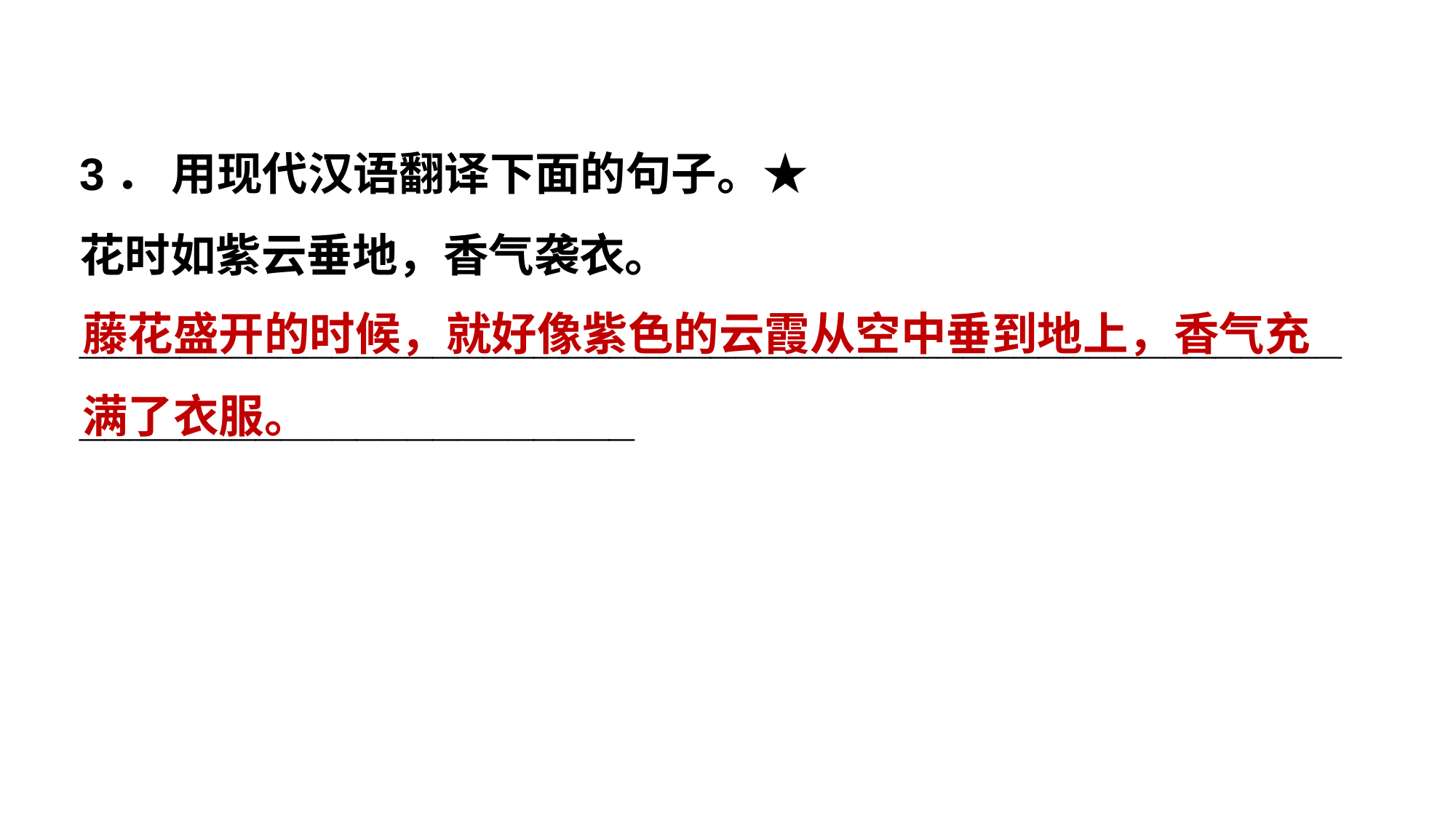

3． 用现代汉语翻译下面的句子。★
花时如紫云垂地，香气袭衣。 ________________________________________________________________________
藤花盛开的时候，就好像紫色的云霞从空中垂到地上，香气充满了衣服。